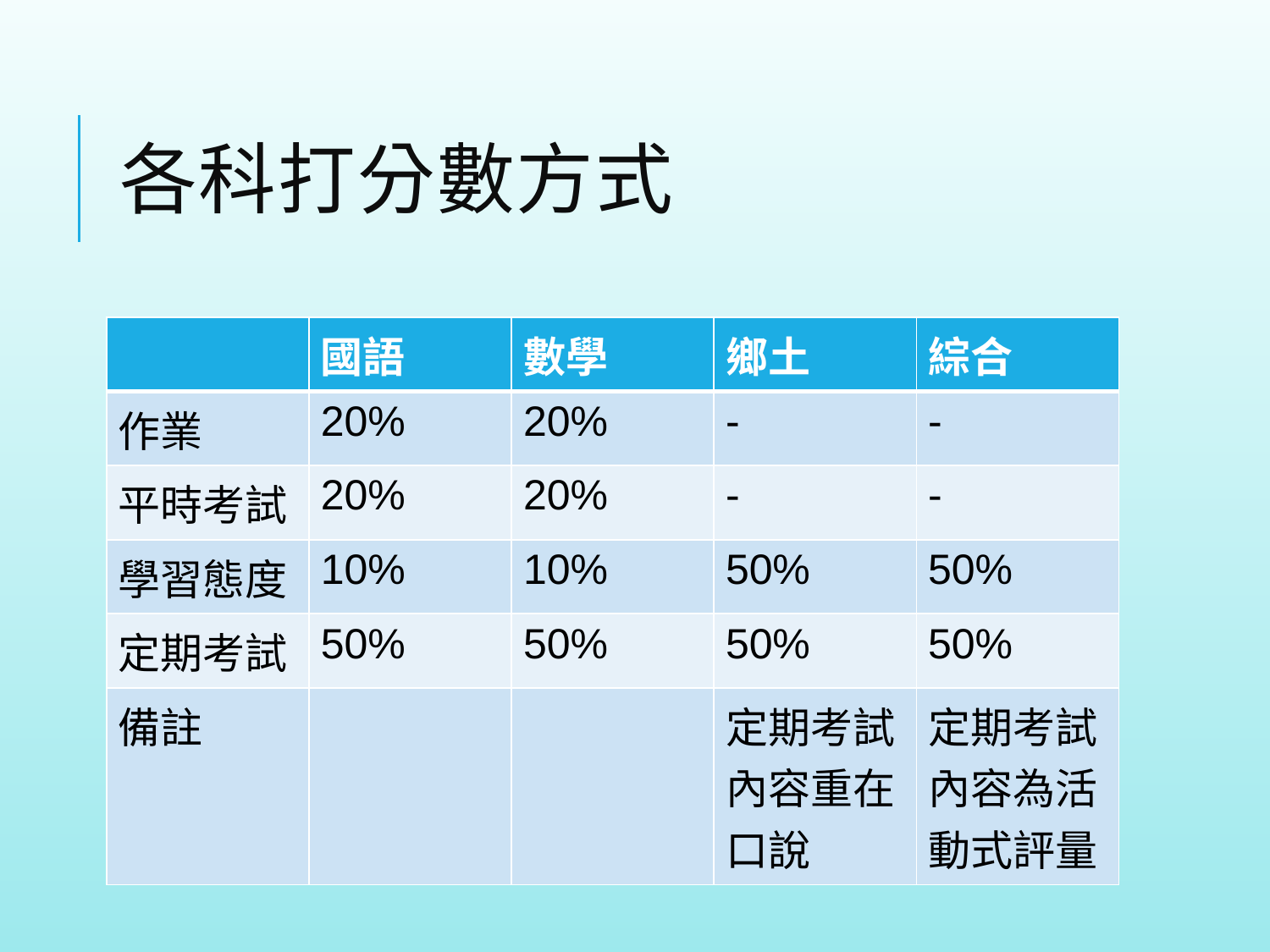

# 各科打分數方式
|  | 國語 | 數學 | 鄉土 | 綜合 |
| --- | --- | --- | --- | --- |
| 作業 | 20% | 20% | - | - |
| 平時考試 | 20% | 20% | - | - |
| 學習態度 | 10% | 10% | 50% | 50% |
| 定期考試 | 50% | 50% | 50% | 50% |
| 備註 |  |  | 定期考試內容重在口說 | 定期考試內容為活動式評量 |